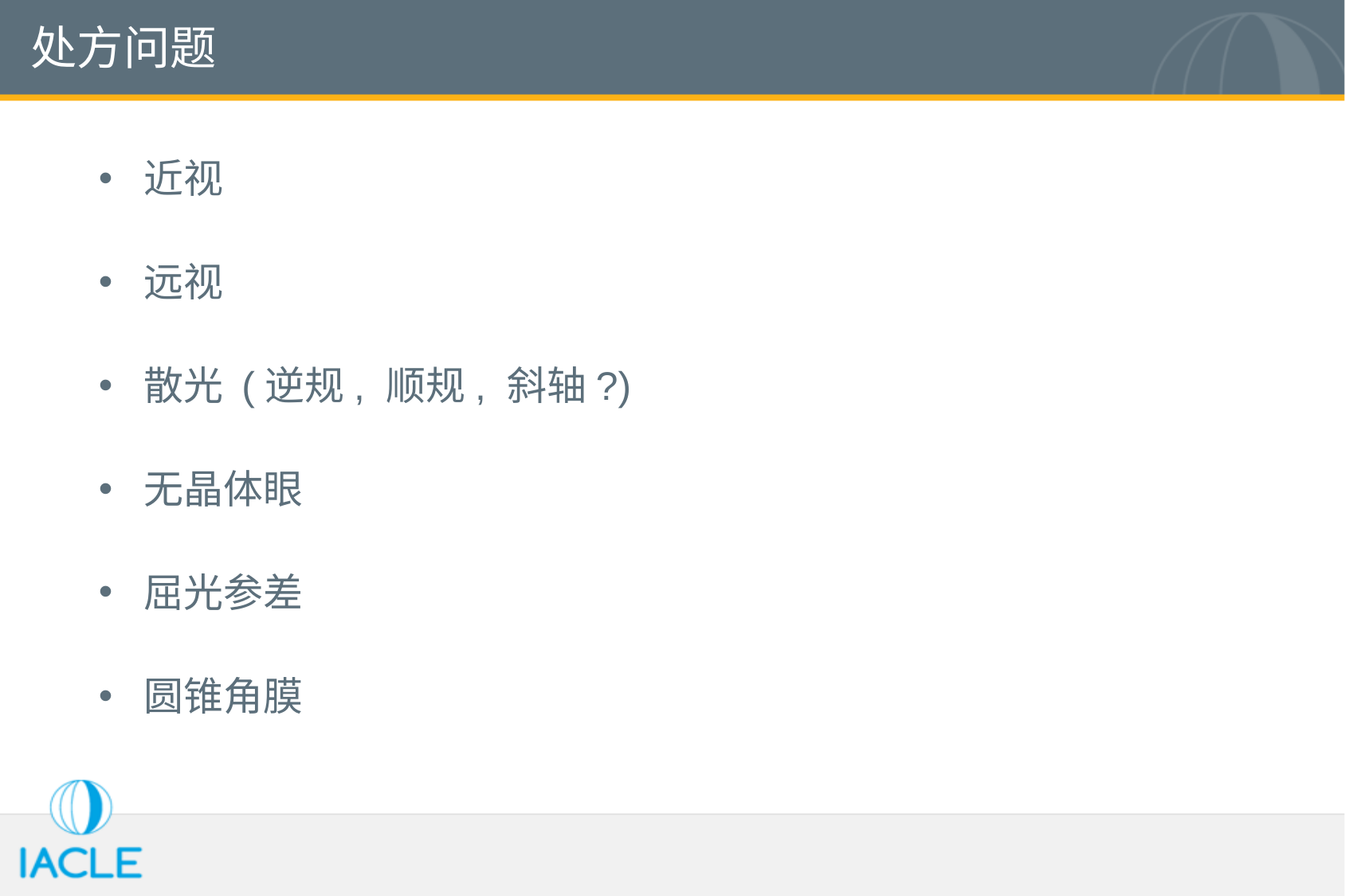

# 处方问题
近视
远视
散光 (逆规, 顺规, 斜轴?)
无晶体眼
屈光参差
圆锥角膜